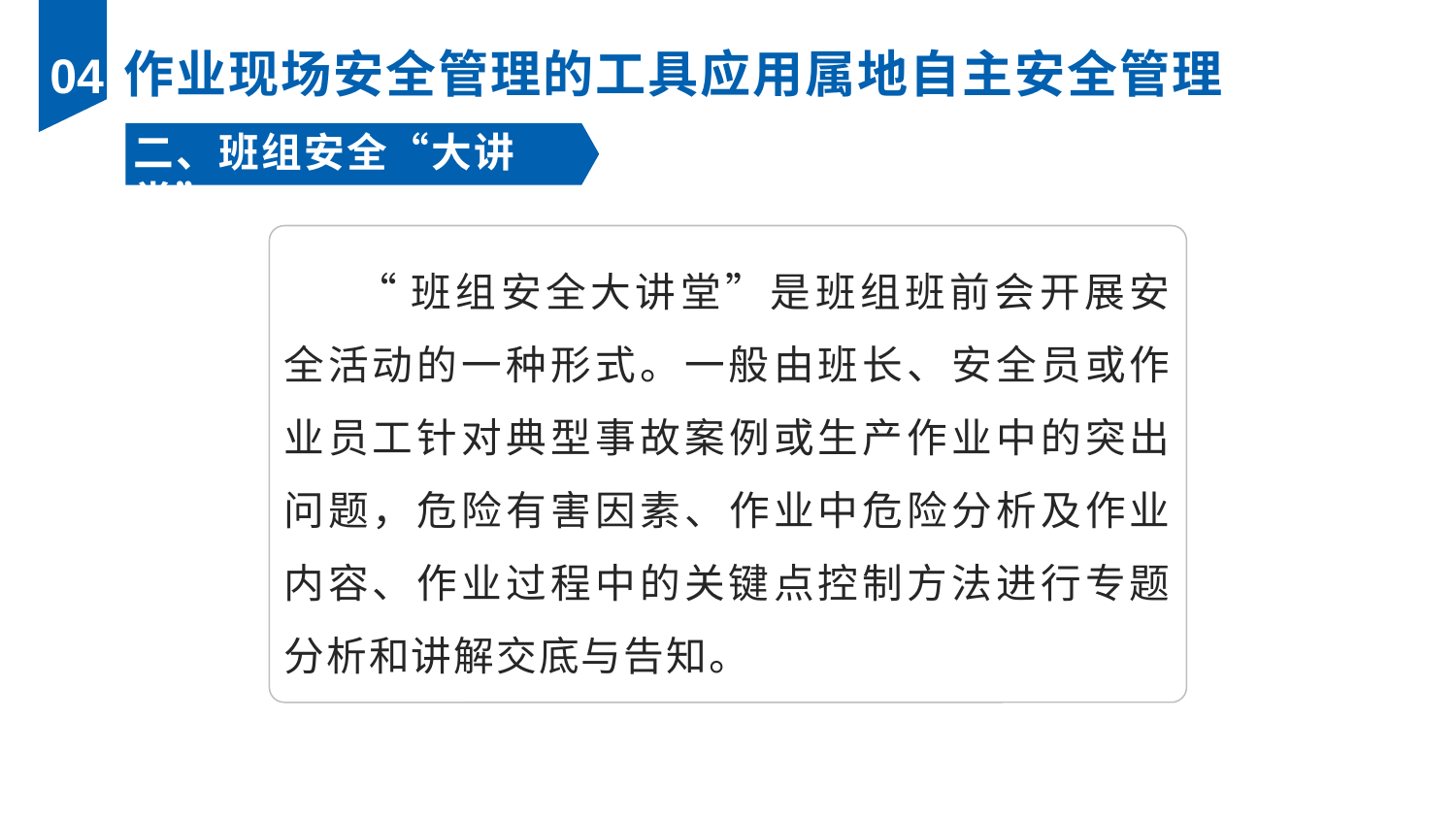

作业现场安全管理的工具应用属地自主安全管理
04
二、班组安全“大讲堂”

“班组安全大讲堂”是班组班前会开展安全活动的一种形式。一般由班长、安全员或作业员工针对典型事故案例或生产作业中的突出问题，危险有害因素、作业中危险分析及作业内容、作业过程中的关键点控制方法进行专题分析和讲解交底与告知。